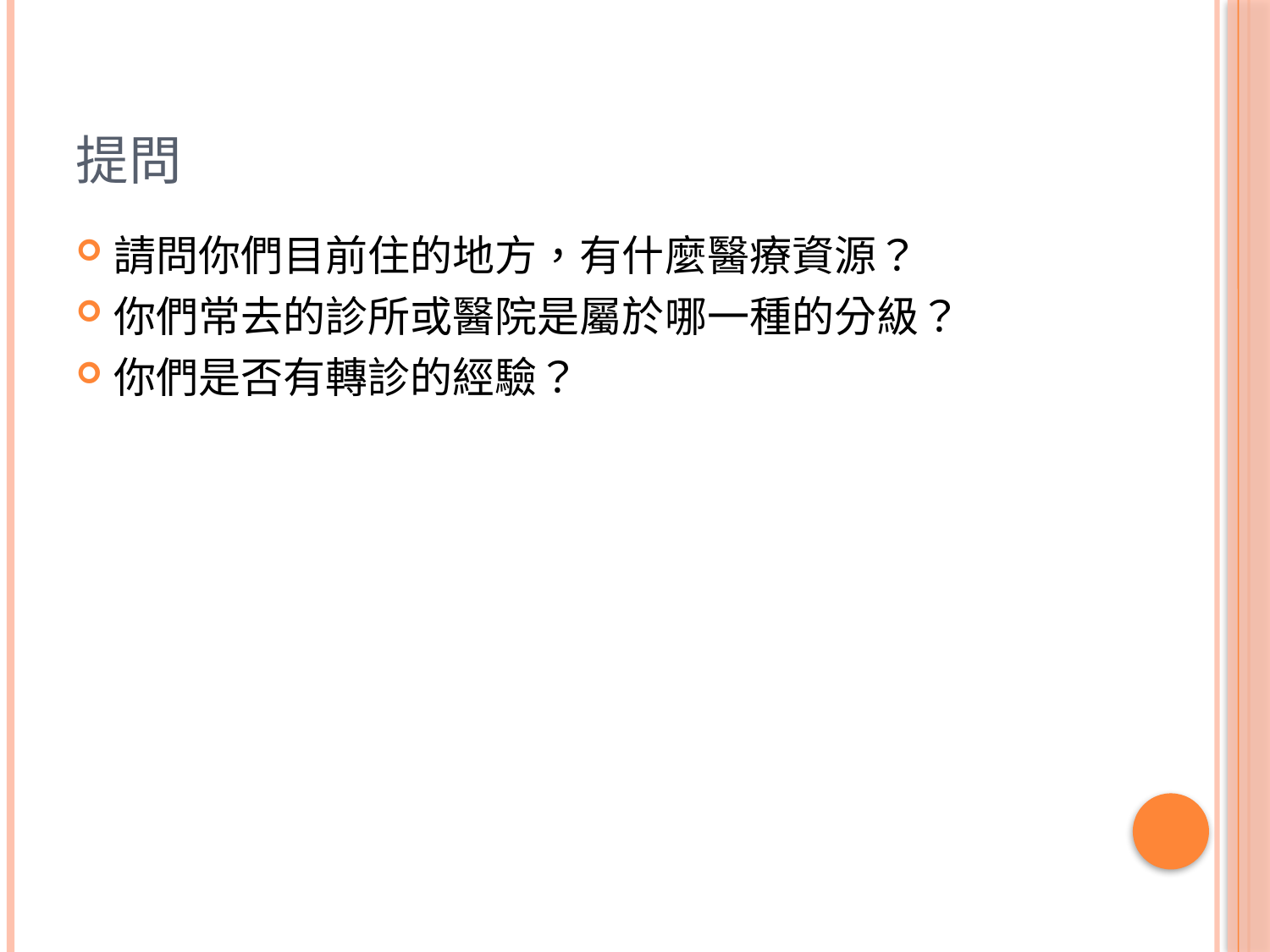

# 提問
請問你們目前住的地方，有什麼醫療資源？
你們常去的診所或醫院是屬於哪一種的分級？
你們是否有轉診的經驗？